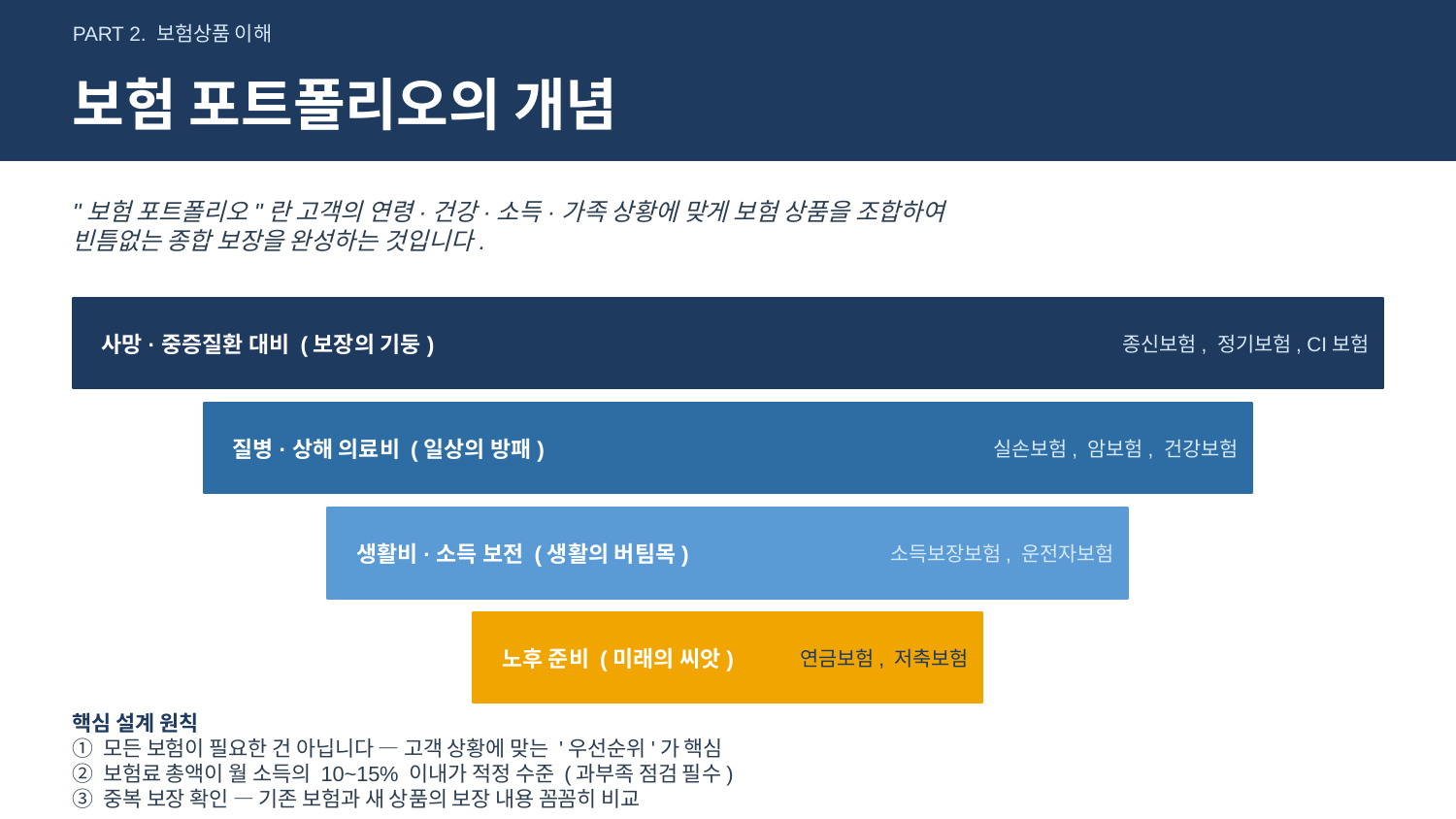

PART 2. 보험상품 이해
보험 포트폴리오의 개념
"보험 포트폴리오"란 고객의 연령·건강·소득·가족 상황에 맞게 보험 상품을 조합하여
빈틈없는 종합 보장을 완성하는 것입니다.

사망·중증질환 대비 (보장의 기둥)
종신보험, 정기보험, CI보험

질병·상해 의료비 (일상의 방패)
실손보험, 암보험, 건강보험

생활비·소득 보전 (생활의 버팀목)
소득보장보험, 운전자보험

노후 준비 (미래의 씨앗)
연금보험, 저축보험

핵심 설계 원칙
① 모든 보험이 필요한 건 아닙니다 — 고객 상황에 맞는 '우선순위'가 핵심
② 보험료 총액이 월 소득의 10~15% 이내가 적정 수준 (과부족 점검 필수)
③ 중복 보장 확인 — 기존 보험과 새 상품의 보장 내용 꼼꼼히 비교